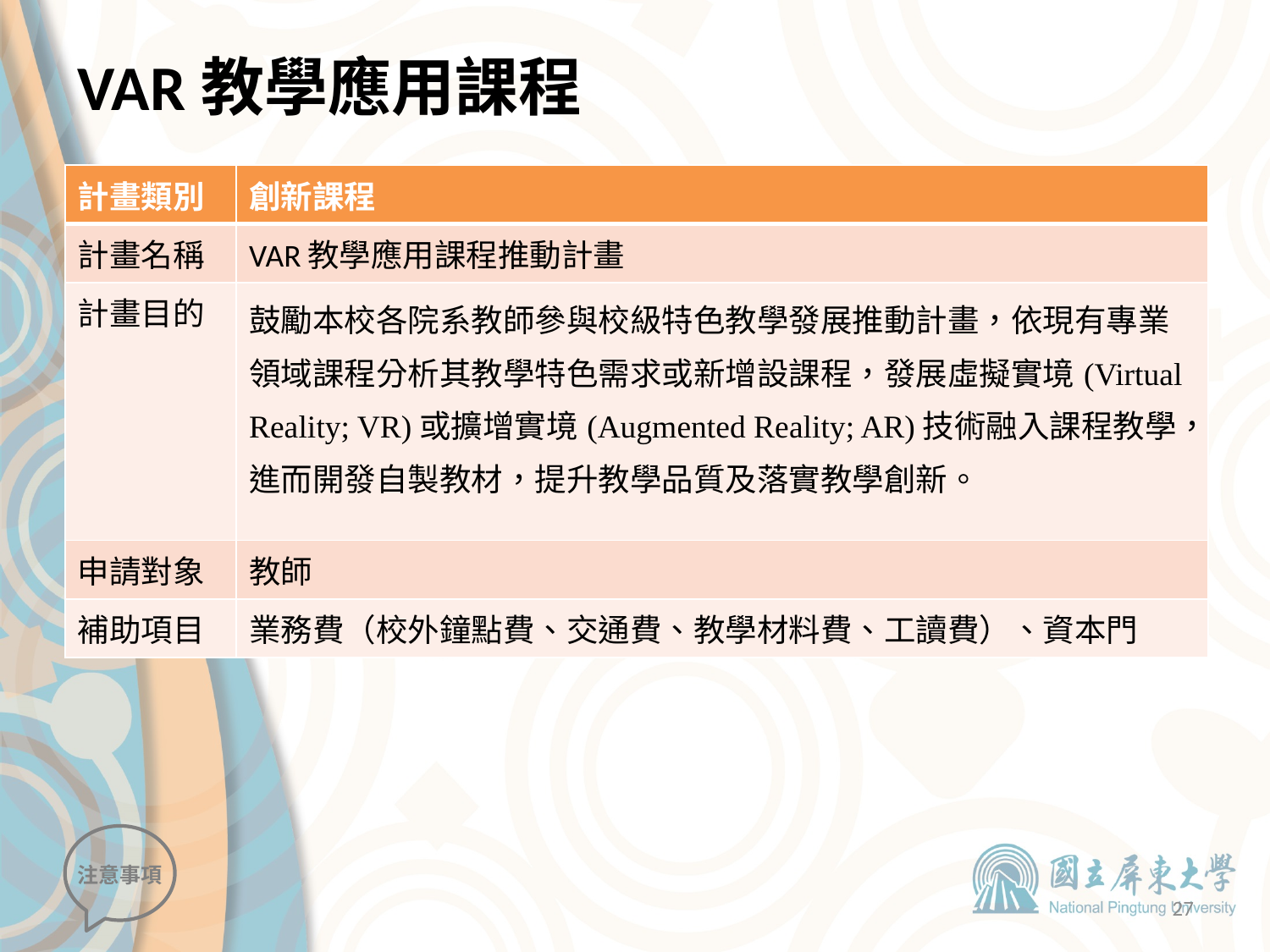

# VAR教學應用課程
| 計畫類別 | 創新課程 |
| --- | --- |
| 計畫名稱 | VAR教學應用課程推動計畫 |
| 計畫目的 | 鼓勵本校各院系教師參與校級特色教學發展推動計畫，依現有專業領域課程分析其教學特色需求或新增設課程，發展虛擬實境(Virtual Reality; VR)或擴增實境(Augmented Reality; AR)技術融入課程教學，進而開發自製教材，提升教學品質及落實教學創新。 |
| 申請對象 | 教師 |
| 補助項目 | 業務費（校外鐘點費、交通費、教學材料費、工讀費）、資本門 |

注意事項
27